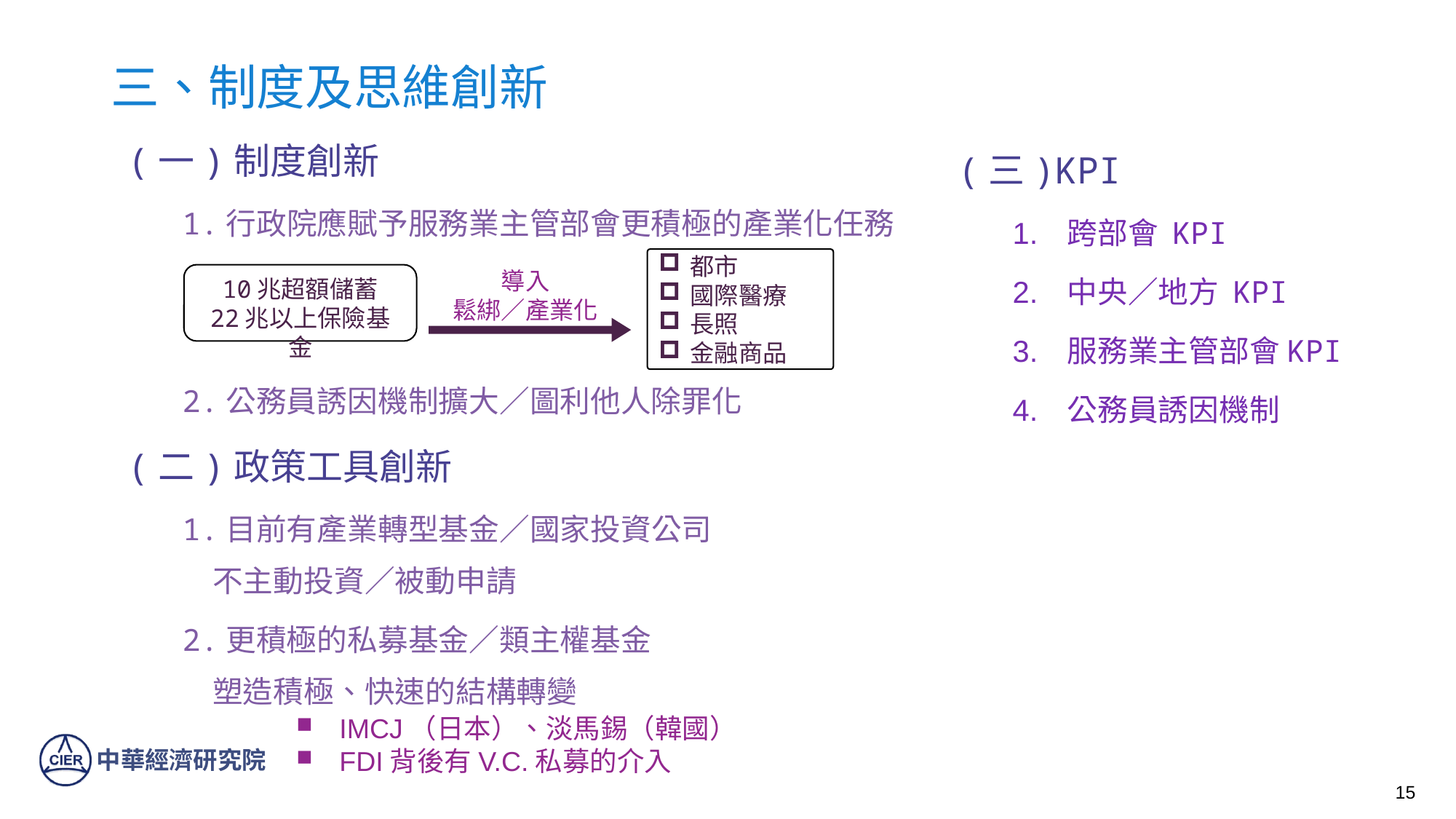

三、制度及思維創新

(三)KPI
跨部會 KPI
中央／地方 KPI
服務業主管部會KPI
公務員誘因機制

(一)制度創新
1.行政院應賦予服務業主管部會更積極的產業化任務

2.公務員誘因機制擴大／圖利他人除罪化

都市
國際醫療
長照
金融商品
導入
鬆綁／產業化
10兆超額儲蓄
22兆以上保險基金

(二)政策工具創新
1.目前有產業轉型基金／國家投資公司
　不主動投資／被動申請
2.更積極的私募基金／類主權基金
　塑造積極、快速的結構轉變

IMCJ（日本）、淡馬錫（韓國）
FDI背後有V.C.私募的介入